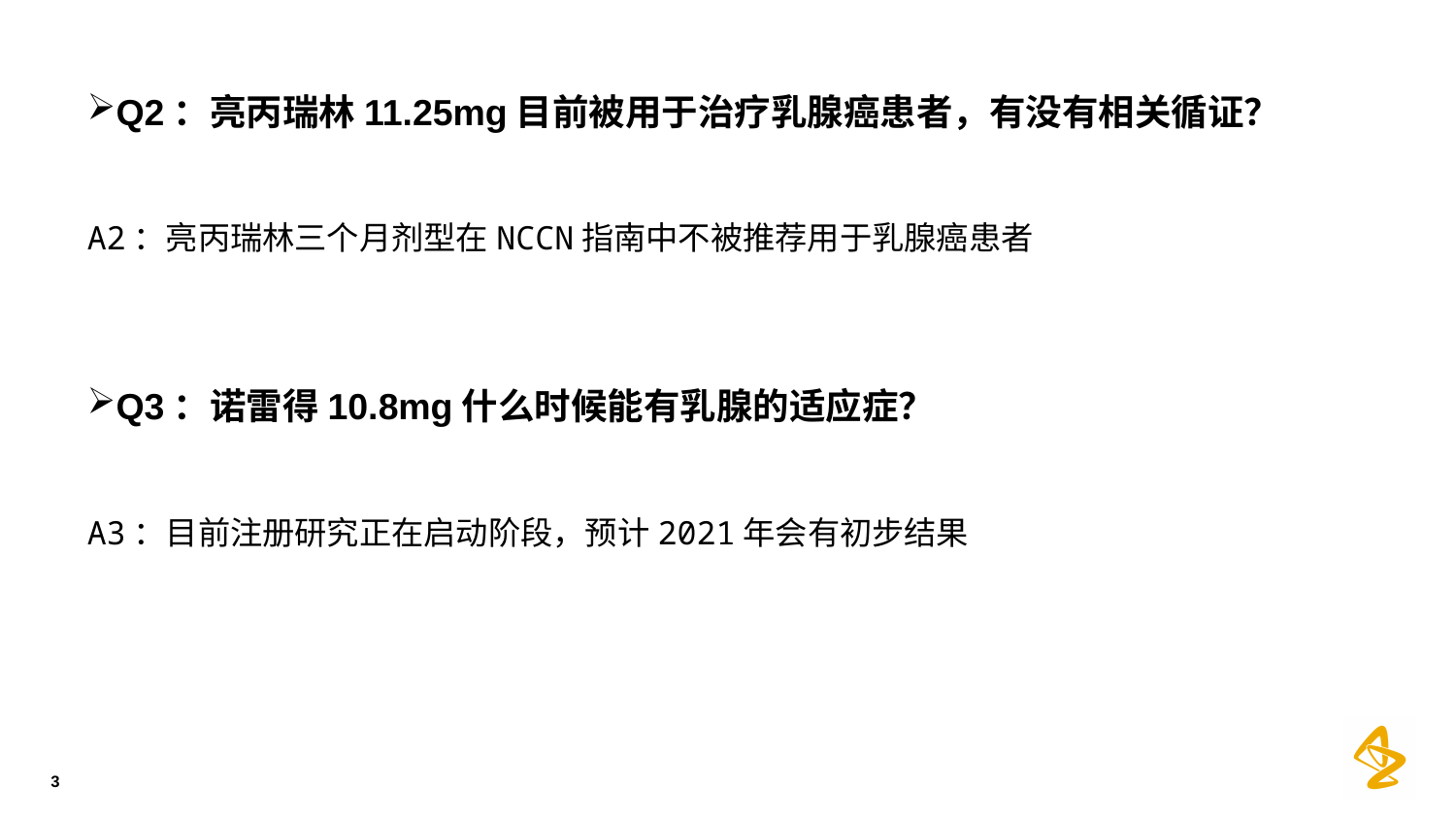

Q2：亮丙瑞林11.25mg目前被用于治疗乳腺癌患者，有没有相关循证？
A2：亮丙瑞林三个月剂型在NCCN指南中不被推荐用于乳腺癌患者
Q3：诺雷得10.8mg什么时候能有乳腺的适应症？
A3：目前注册研究正在启动阶段，预计2021年会有初步结果
3